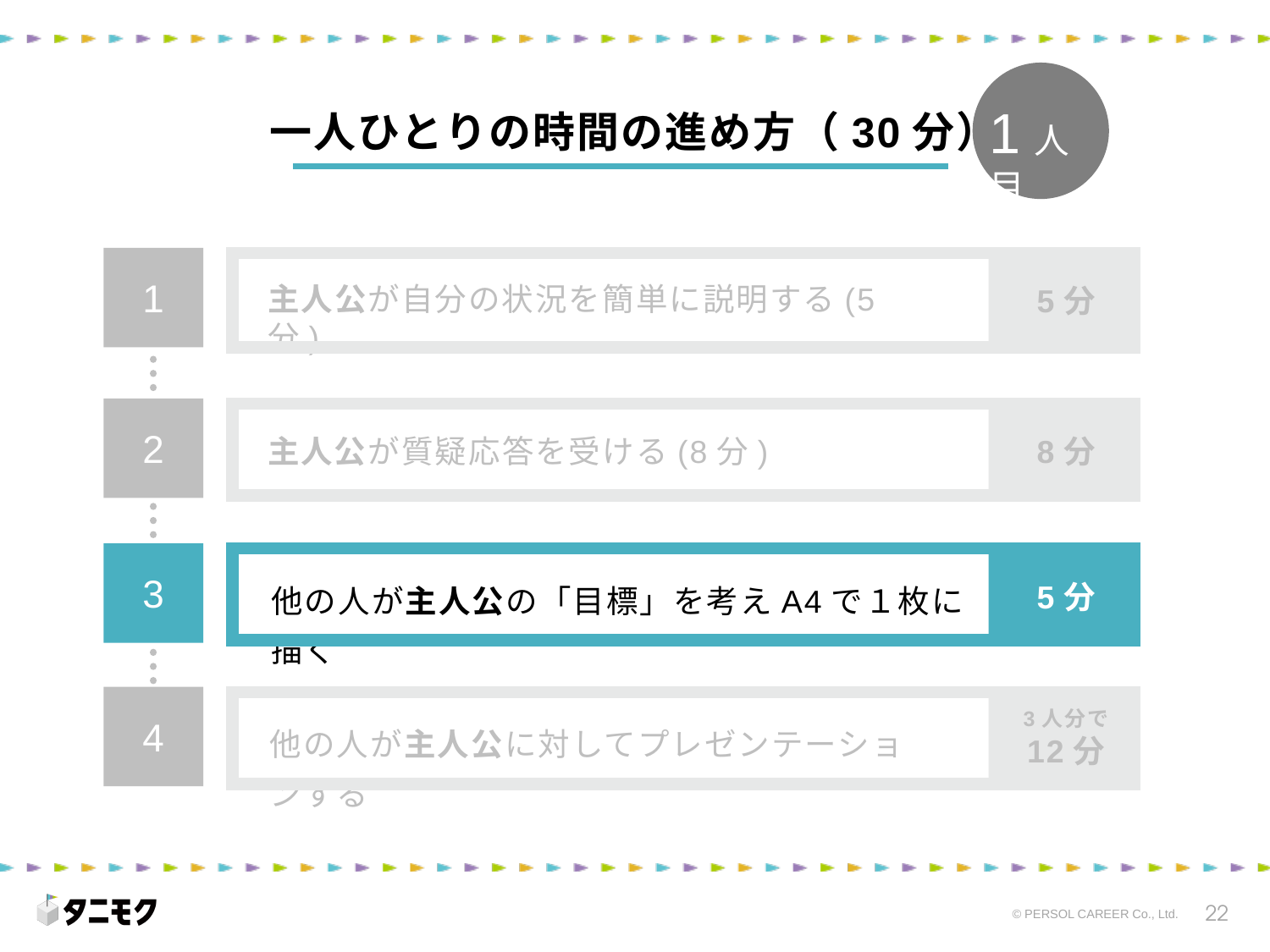

1人目
一人ひとりの時間の進め方（30分）
01

1
主人公が自分の状況を簡単に説明する(5分)
5分

2
8分
主人公が質疑応答を受ける(8分)

3
他の人が主人公の「目標」を考えA4で１枚に描く
5分

3人分で
12分
4
他の人が主人公に対してプレゼンテーションする